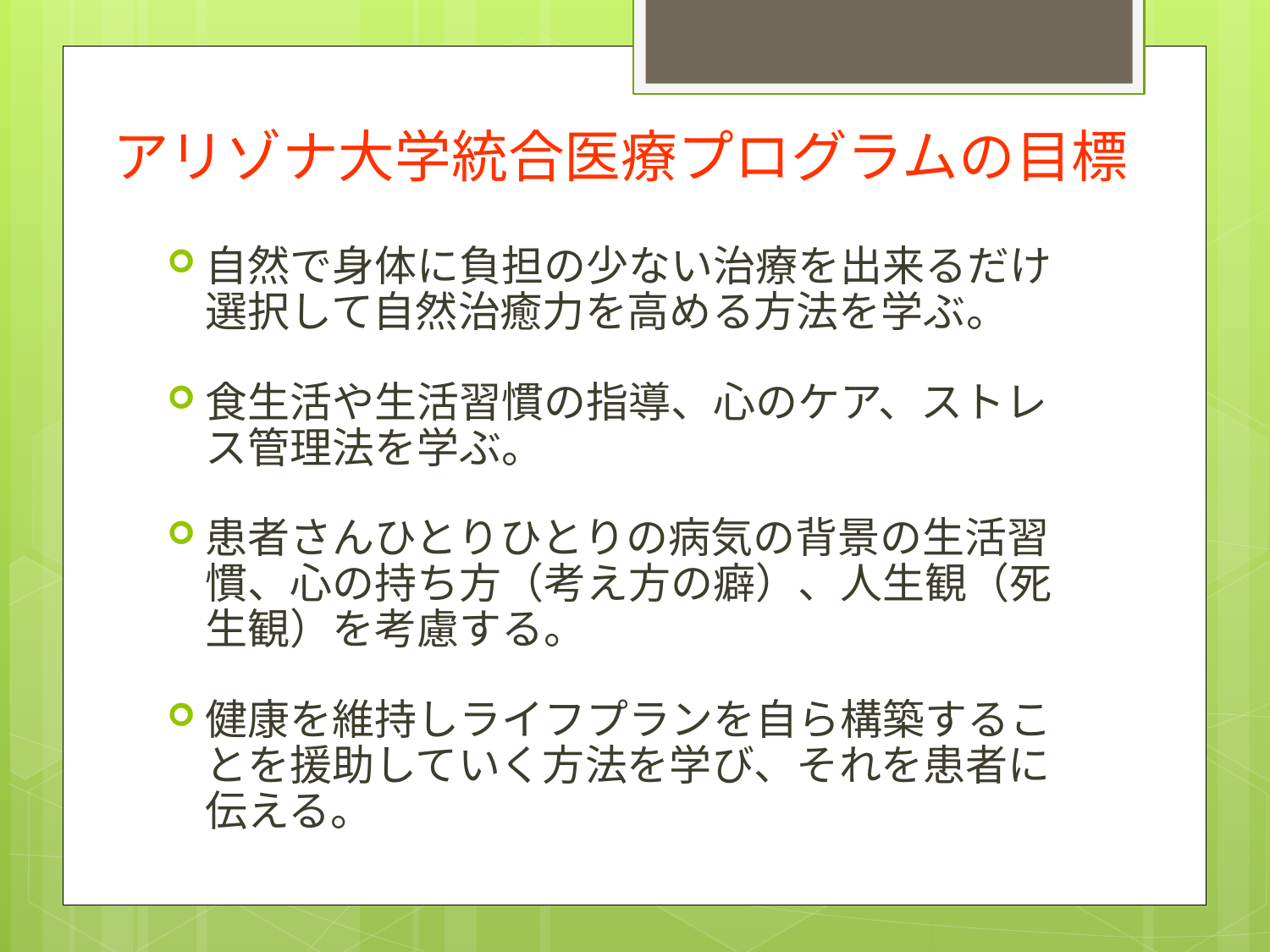

# アリゾナ大学統合医療プログラムの目標
自然で身体に負担の少ない治療を出来るだけ選択して自然治癒力を高める方法を学ぶ。

食生活や生活習慣の指導、心のケア、ストレス管理法を学ぶ。

患者さんひとりひとりの病気の背景の生活習慣、心の持ち方（考え方の癖）、人生観（死生観）を考慮する。

健康を維持しライフプランを自ら構築することを援助していく方法を学び、それを患者に伝える。